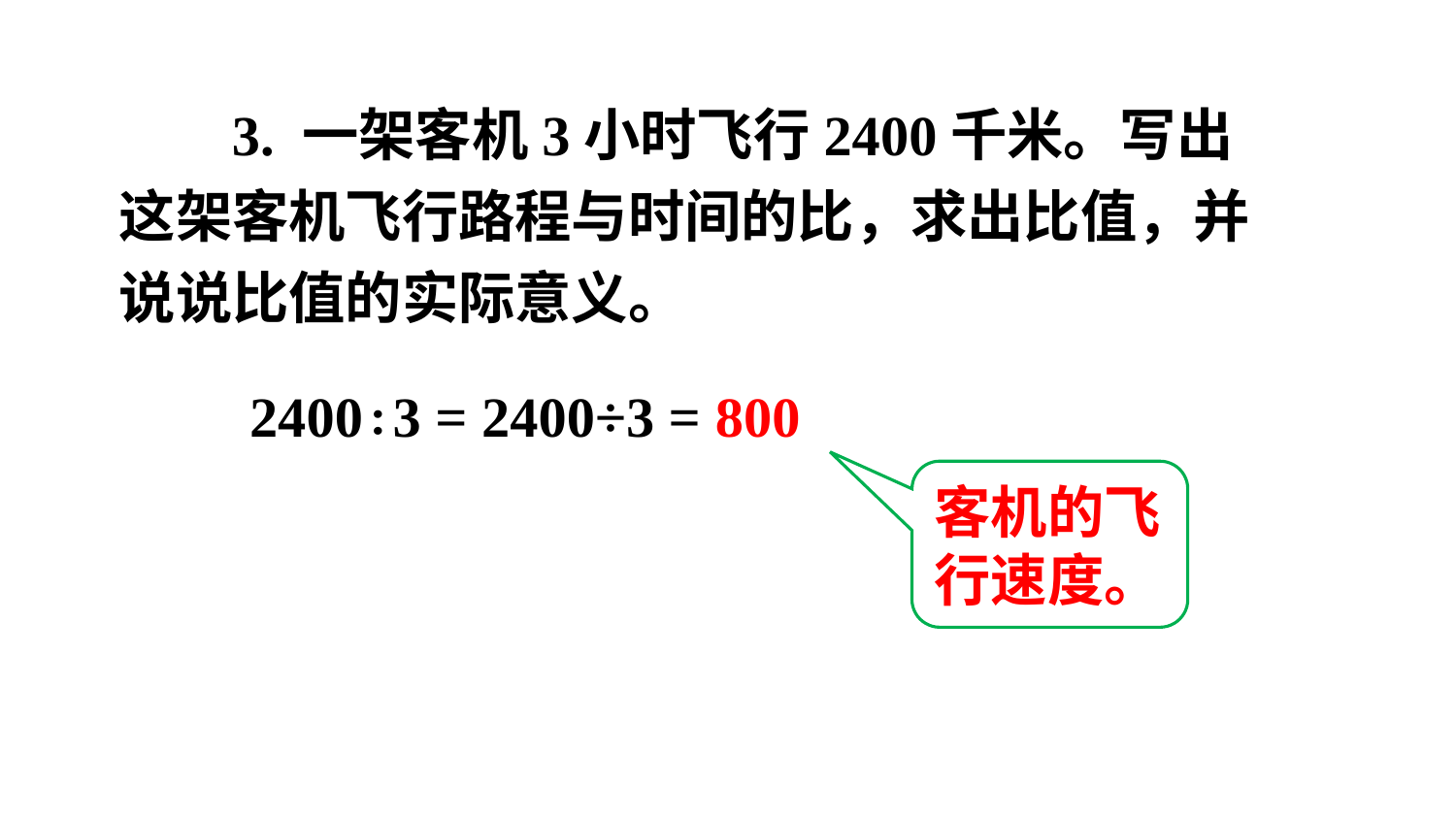

3. 一架客机3小时飞行2400千米。写出这架客机飞行路程与时间的比，求出比值，并说说比值的实际意义。
2400∶3 = 2400÷3 = 800
客机的飞行速度。